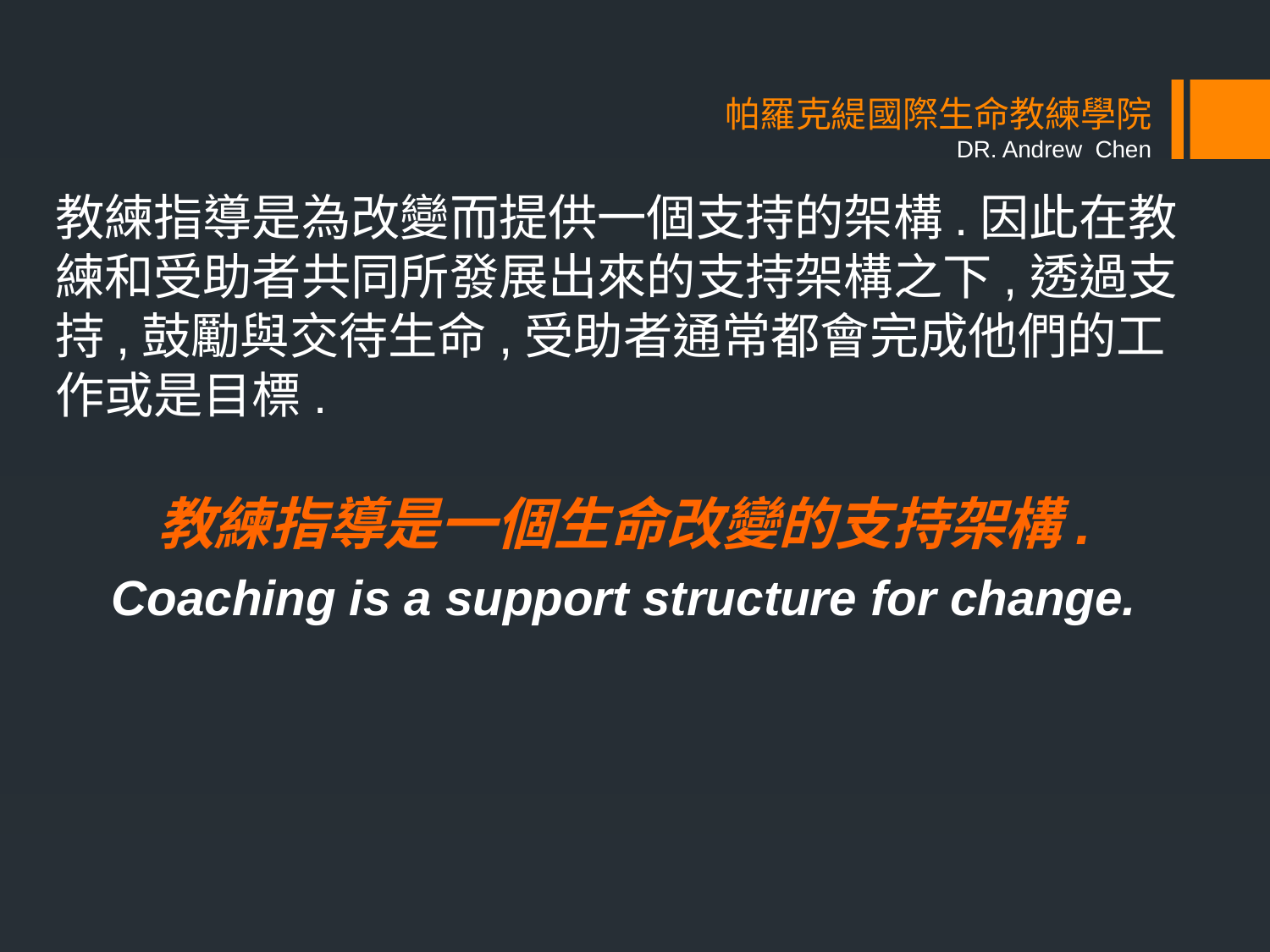

# 帕羅克緹國際生命教練學院 DR. Andrew  Chen
教練指導是為改變而提供一個支持的架構.因此在教練和受助者共同所發展出來的支持架構之下,透過支持,鼓勵與交待生命,受助者通常都會完成他們的工作或是目標.

教練指導是一個生命改變的支持架構.
Coaching is a support structure for change.